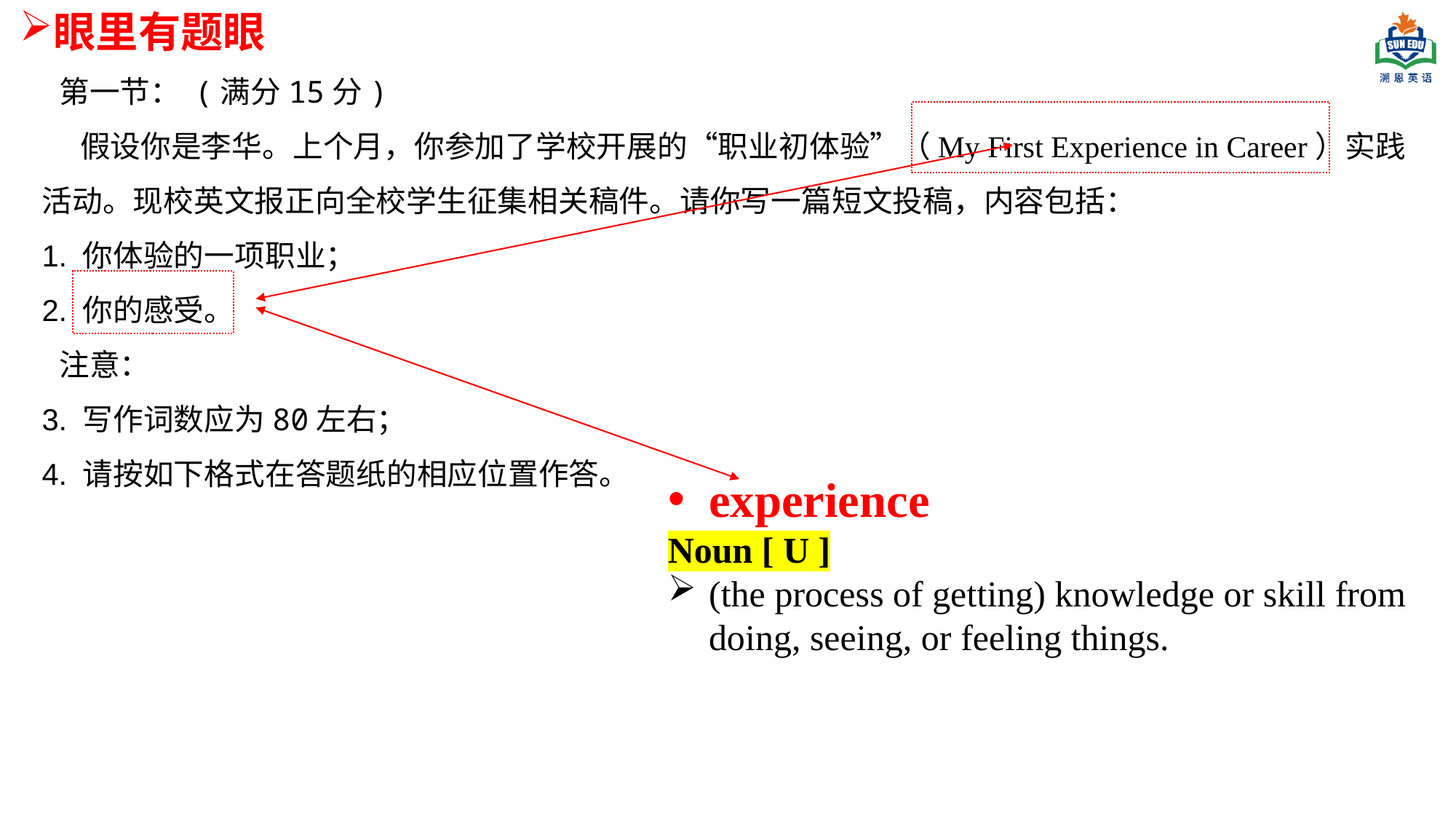

眼里有题眼
第一节： (满分15分)
  假设你是李华。上个月，你参加了学校开展的“职业初体验”（My First Experience in Career）实践活动。现校英文报正向全校学生征集相关稿件。请你写一篇短文投稿，内容包括：
你体验的一项职业；
你的感受。
注意：
写作词数应为80左右；
请按如下格式在答题纸的相应位置作答。

experience
Noun [ U ]
(the process of getting) knowledge or skill from doing, seeing, or feeling things.